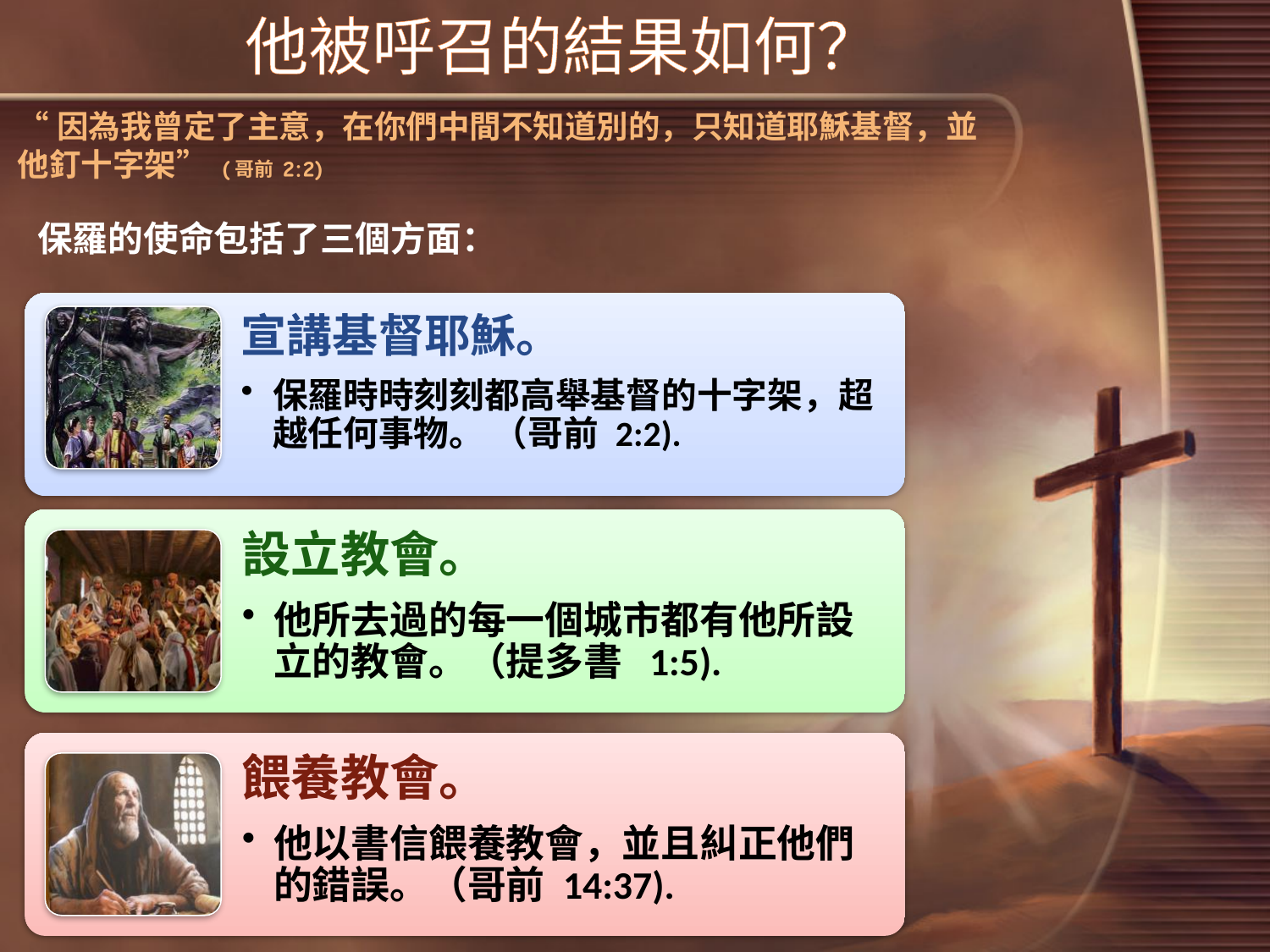

他被呼召的結果如何？
“因為我曾定了主意，在你們中間不知道別的，只知道耶穌基督，並他釘十字架” (哥前 2:2)
保羅的使命包括了三個方面：
宣講基督耶穌。
保羅時時刻刻都高舉基督的十字架，超越任何事物。 （哥前 2:2).
設立教會。
他所去過的每一個城市都有他所設立的教會。（提多書  1:5).
餵養教會。
他以書信餵養教會，並且糾正他們的錯誤。（哥前 14:37).